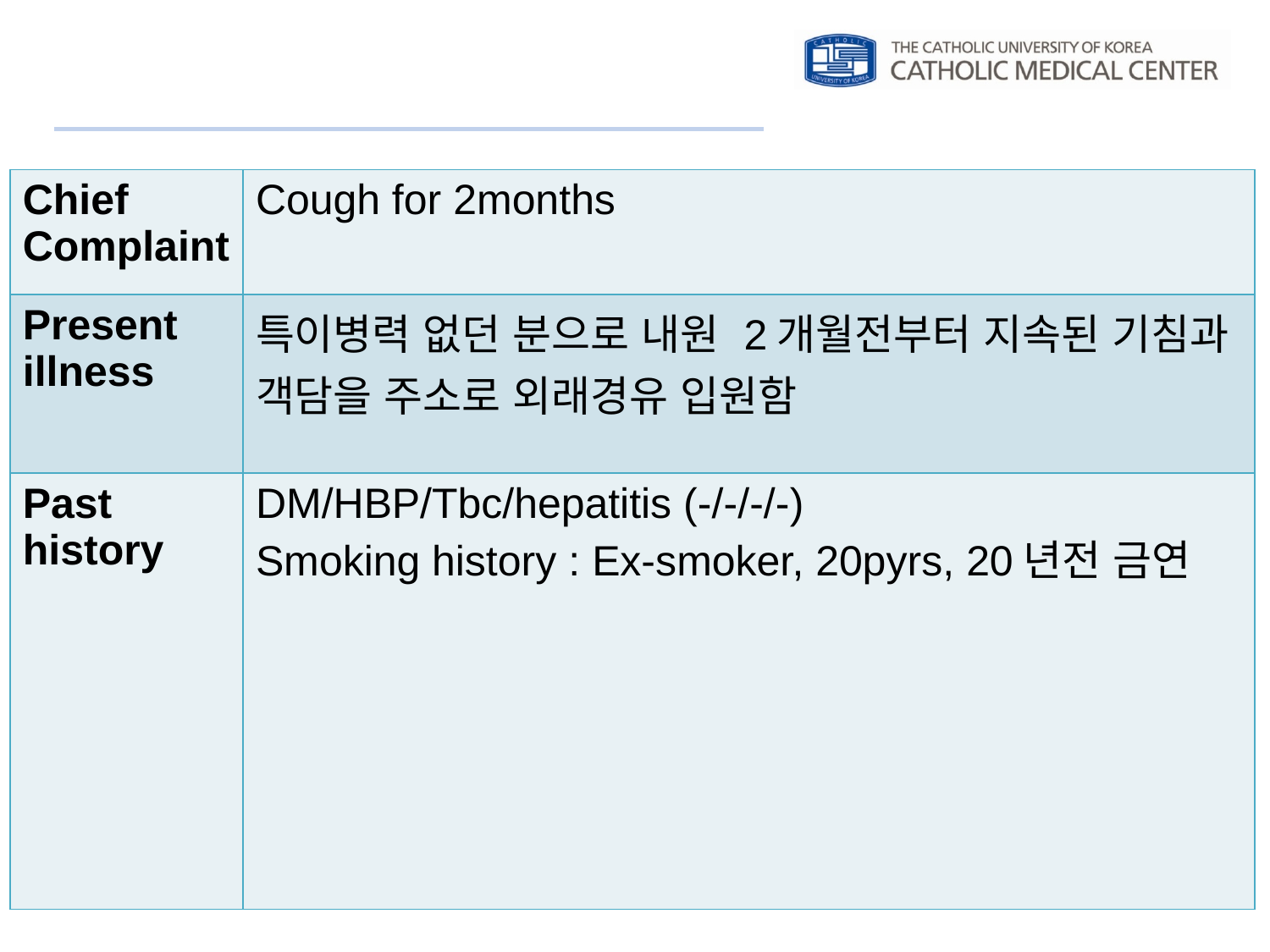

| Chief Complaint | Cough for 2months |
| --- | --- |
| Present illness | 특이병력 없던 분으로 내원 2개월전부터 지속된 기침과 객담을 주소로 외래경유 입원함 |
| Past history | DM/HBP/Tbc/hepatitis (-/-/-/-) Smoking history : Ex-smoker, 20pyrs, 20년전 금연 |